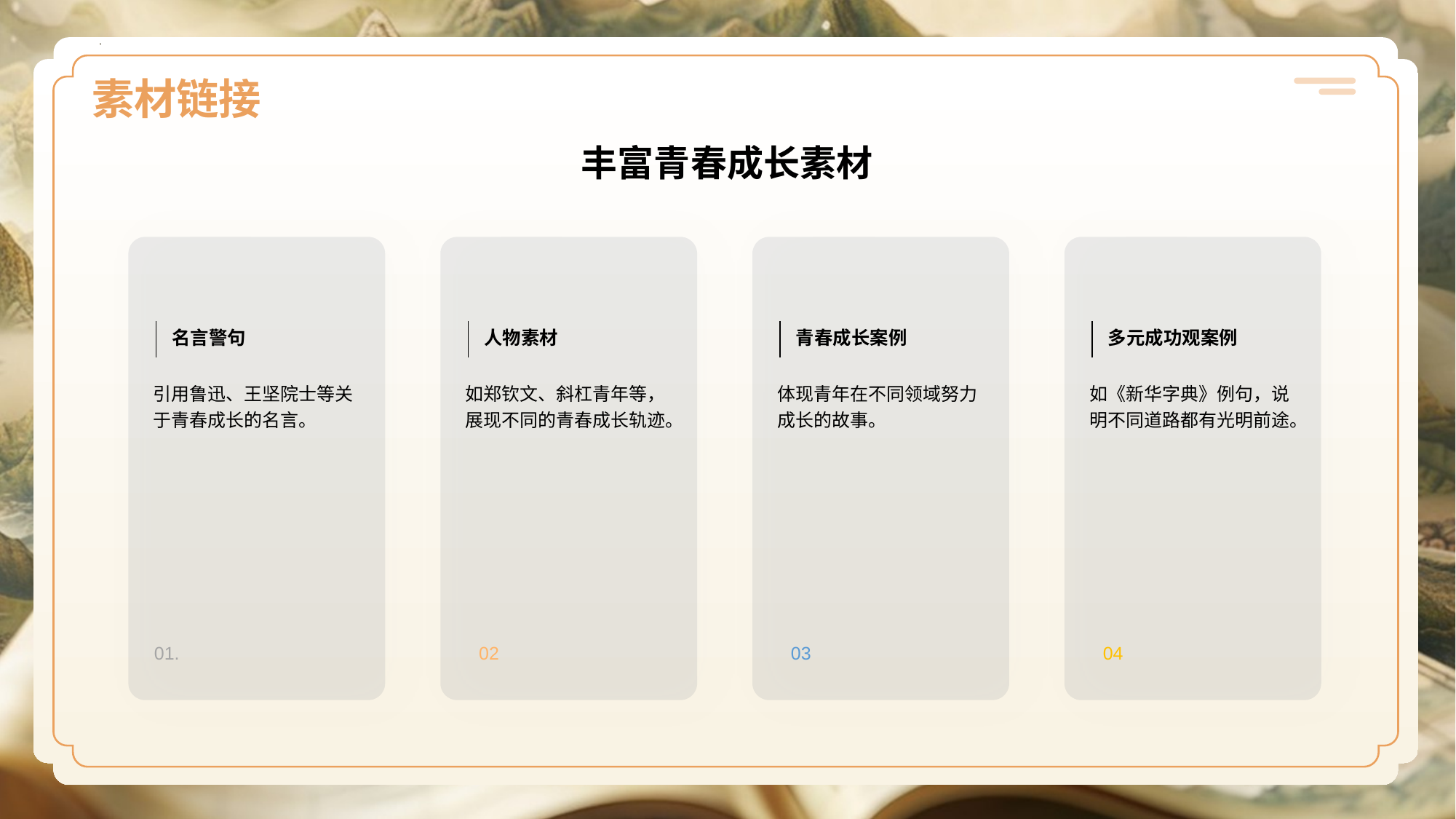

# 素材链接
丰富青春成长素材

名言警句
引用鲁迅、王坚院士等关于青春成长的名言。
01.

人物素材
如郑钦文、斜杠青年等，展现不同的青春成长轨迹。
02

青春成长案例
体现青年在不同领域努力成长的故事。
03

多元成功观案例
如《新华字典》例句，说明不同道路都有光明前途。
04